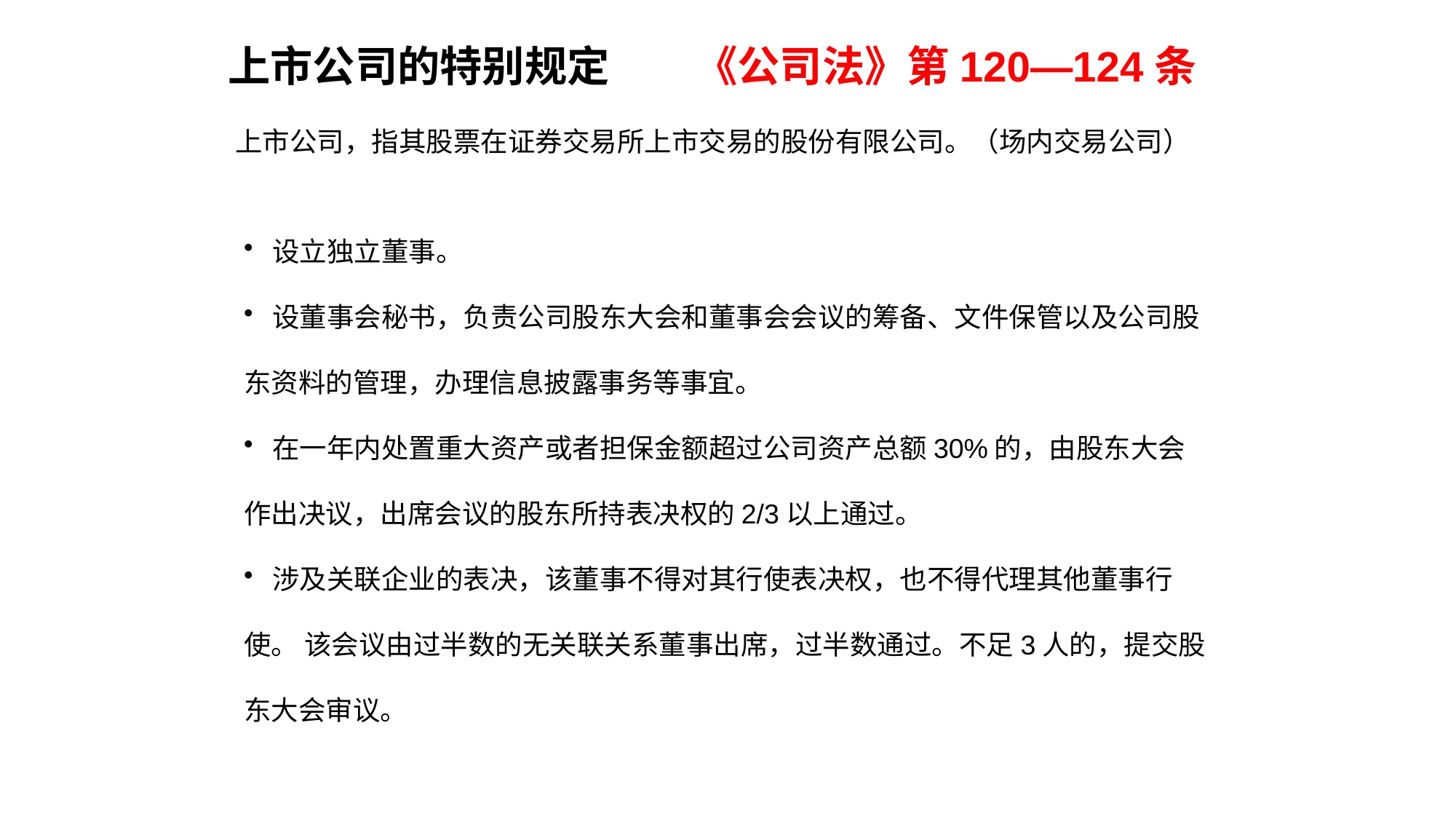

上市公司的特别规定
《公司法》第120—124条
上市公司，指其股票在证券交易所上市交易的股份有限公司。（场内交易公司）
  设立独立董事。
  设董事会秘书，负责公司股东大会和董事会会议的筹备、文件保管以及公司股东资料的管理，办理信息披露事务等事宜。
  在一年内处置重大资产或者担保金额超过公司资产总额30%的，由股东大会作出决议，出席会议的股东所持表决权的2/3以上通过。
  涉及关联企业的表决，该董事不得对其行使表决权，也不得代理其他董事行使。 该会议由过半数的无关联关系董事出席，过半数通过。不足3人的，提交股东大会审议。